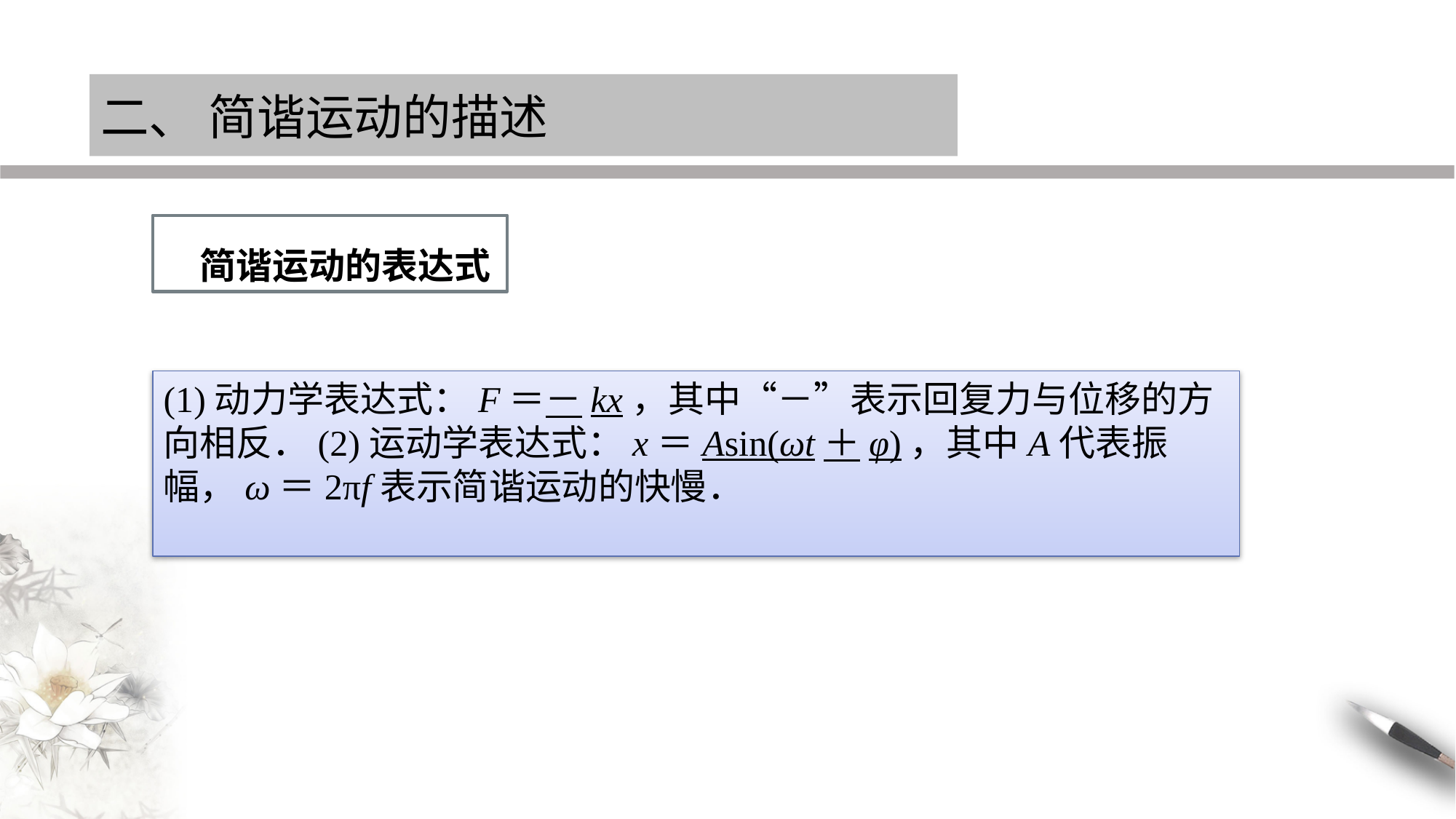

二、 简谐运动的描述

简谐运动的表达式
(1)动力学表达式：F＝－kx，其中“－”表示回复力与位移的方向相反．(2)运动学表达式：x＝Asin(ωt＋φ)，其中A代表振幅，ω＝2πf表示简谐运动的快慢．